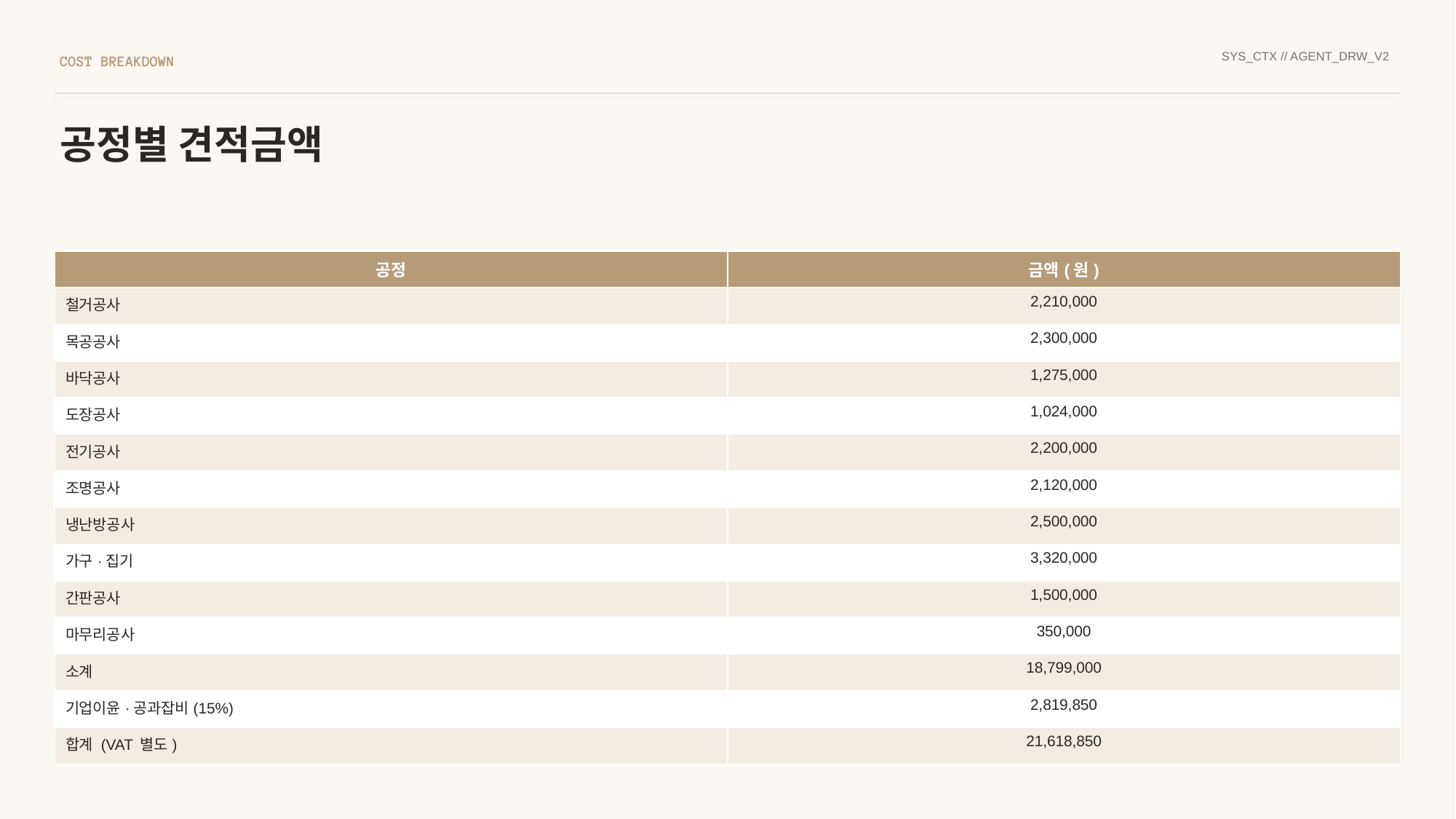

SYS_CTX // AGENT_DRW_V2
COST BREAKDOWN

공정별 견적금액
| 공정 | 금액(원) |
| --- | --- |
| 철거공사 | 2,210,000 |
| 목공공사 | 2,300,000 |
| 바닥공사 | 1,275,000 |
| 도장공사 | 1,024,000 |
| 전기공사 | 2,200,000 |
| 조명공사 | 2,120,000 |
| 냉난방공사 | 2,500,000 |
| 가구·집기 | 3,320,000 |
| 간판공사 | 1,500,000 |
| 마무리공사 | 350,000 |
| 소계 | 18,799,000 |
| 기업이윤·공과잡비(15%) | 2,819,850 |
| 합계 (VAT 별도) | 21,618,850 |